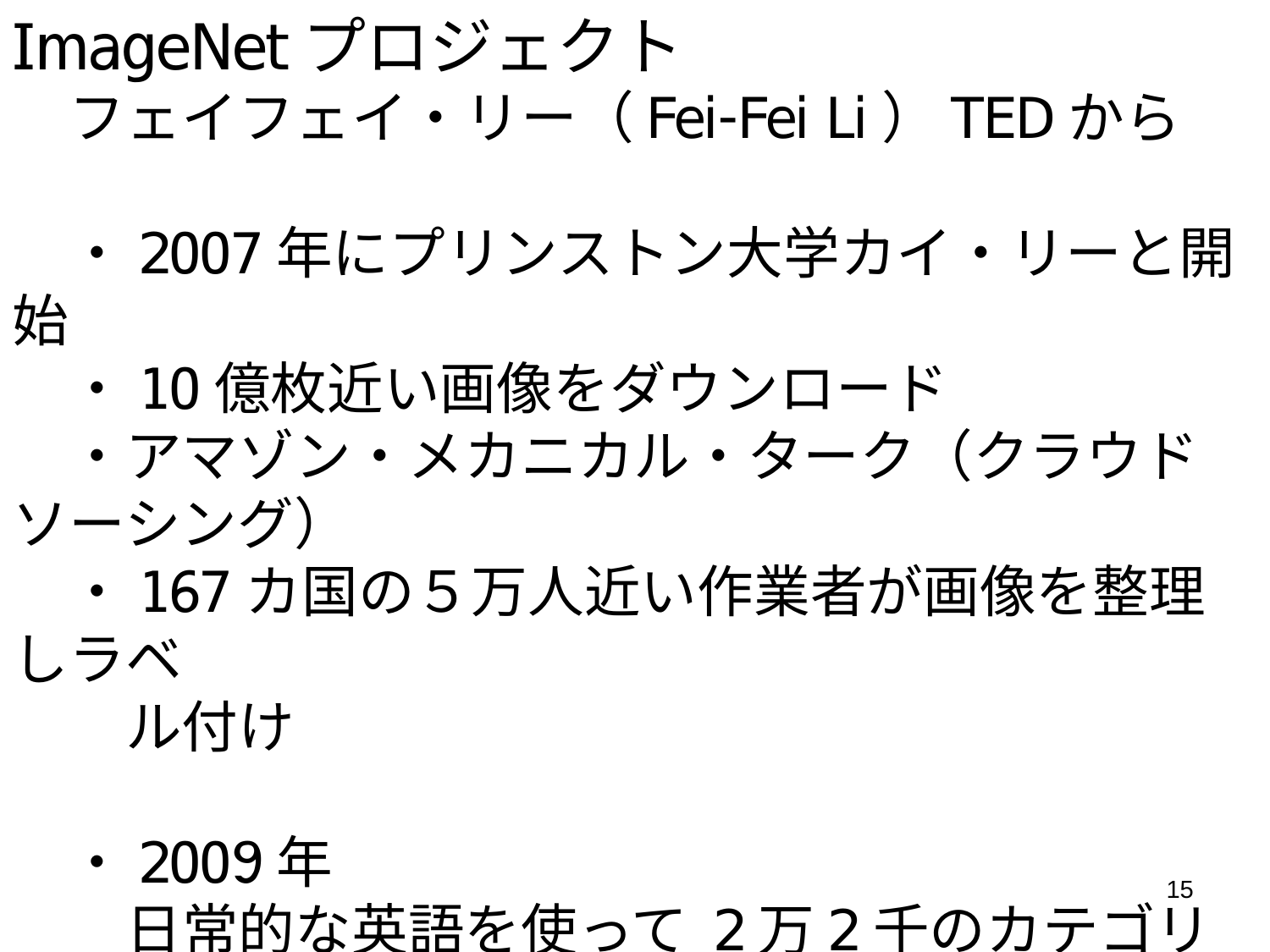

ImageNetプロジェクト
　フェイフェイ・リー（Fei-Fei Li）TEDから

　・2007年にプリンストン大学カイ・リーと開始
　・10億枚近い画像をダウンロード
　・アマゾン・メカニカル・ターク（クラウドソーシング）
　・167カ国の５万人近い作業者が画像を整理しラベ
　　ル付け

　・2009年
　　日常的な英語を使って 2万2千のカテゴリに分類
　　1500万枚の画像の データベースを完成
　　(ex) ネコの画像は 6万2千点以上
15